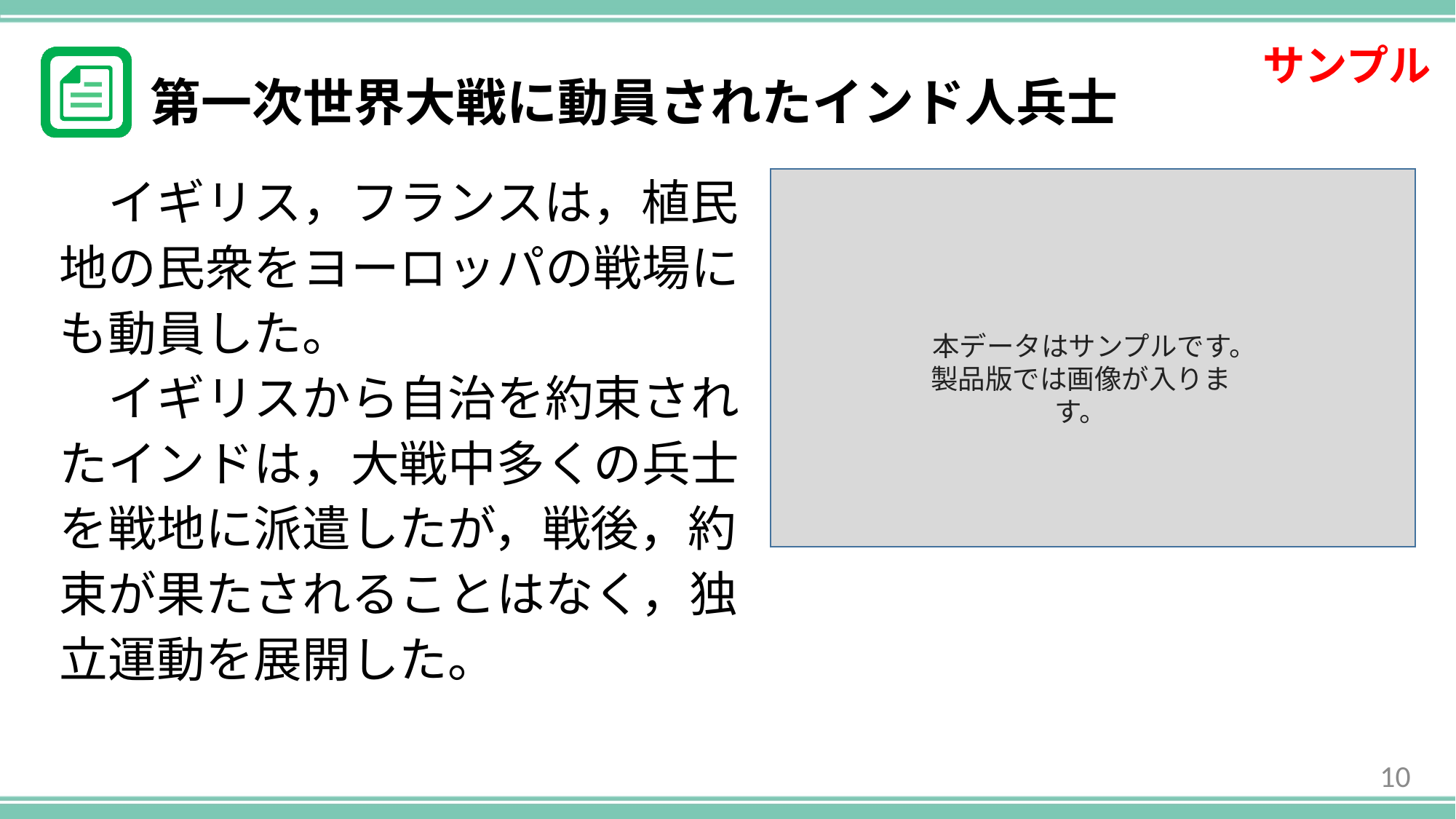

サンプル
第一次世界大戦に動員されたインド人兵士
　イギリス，フランスは，植民地の民衆をヨーロッパの戦場にも動員した。
　イギリスから自治を約束されたインドは，大戦中多くの兵士を戦地に派遣したが，戦後，約束が果たされることはなく，独立運動を展開した。

本データはサンプルです。製品版では画像が入ります。